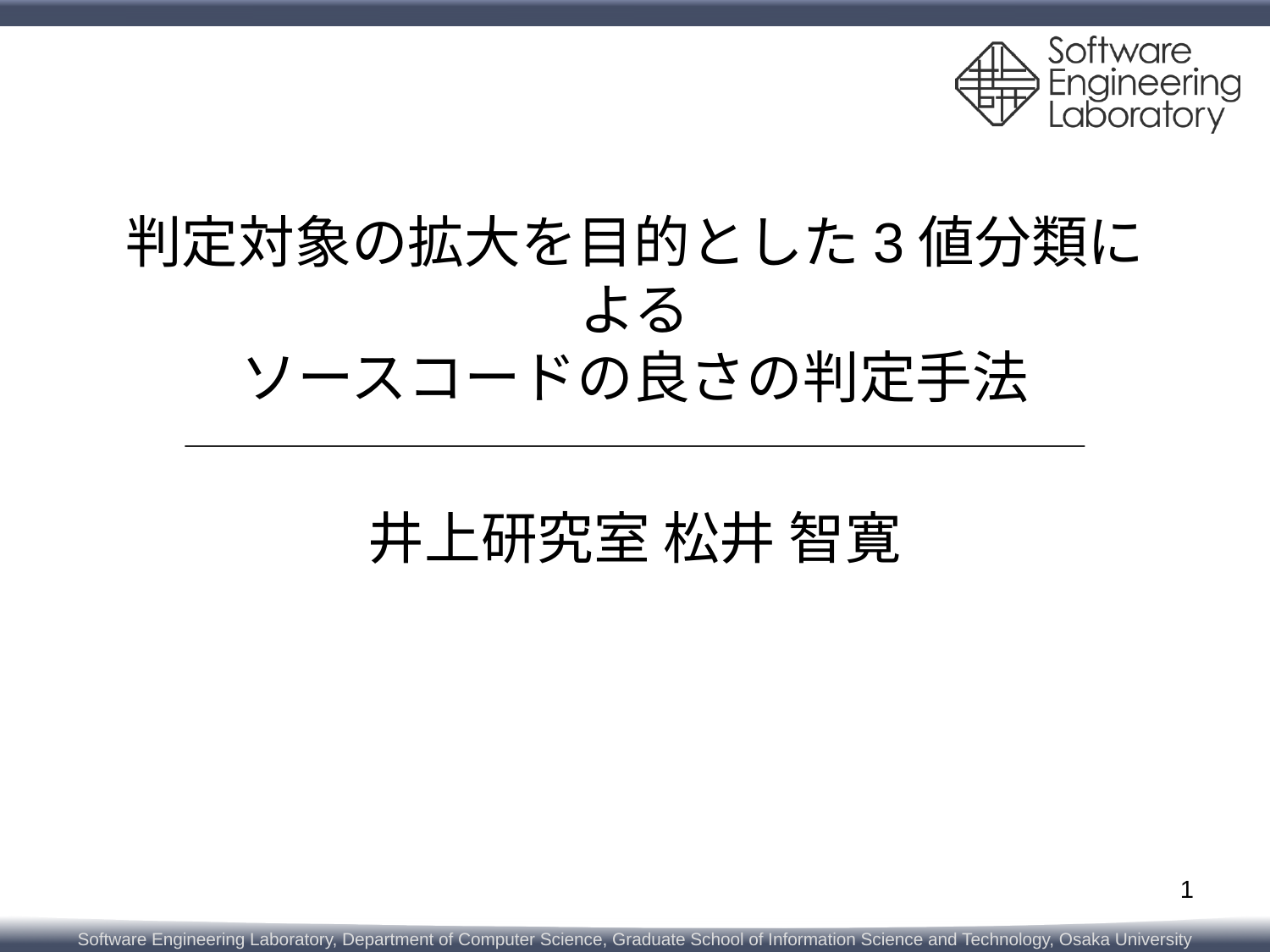

# 判定対象の拡大を目的とした3値分類による ソースコードの良さの判定手法
井上研究室 松井 智寛
1